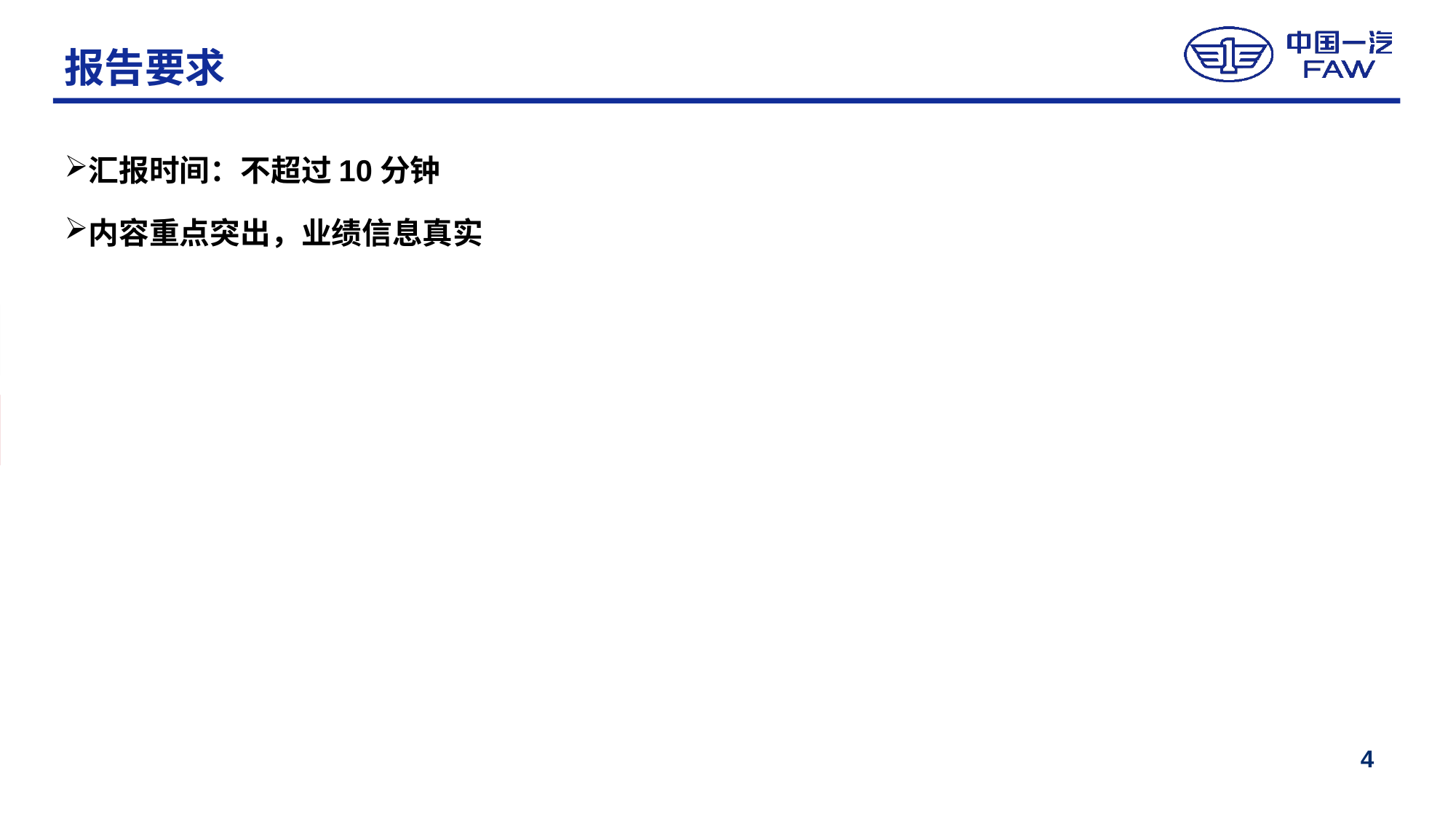

报告要求
汇报时间：不超过10分钟
内容重点突出，业绩信息真实
主色：RGB: 21/42/140
辅助色：RGB: 39/150/212
辅助色：RGB: 237/237/237
特殊色：RGB: 177/0/17